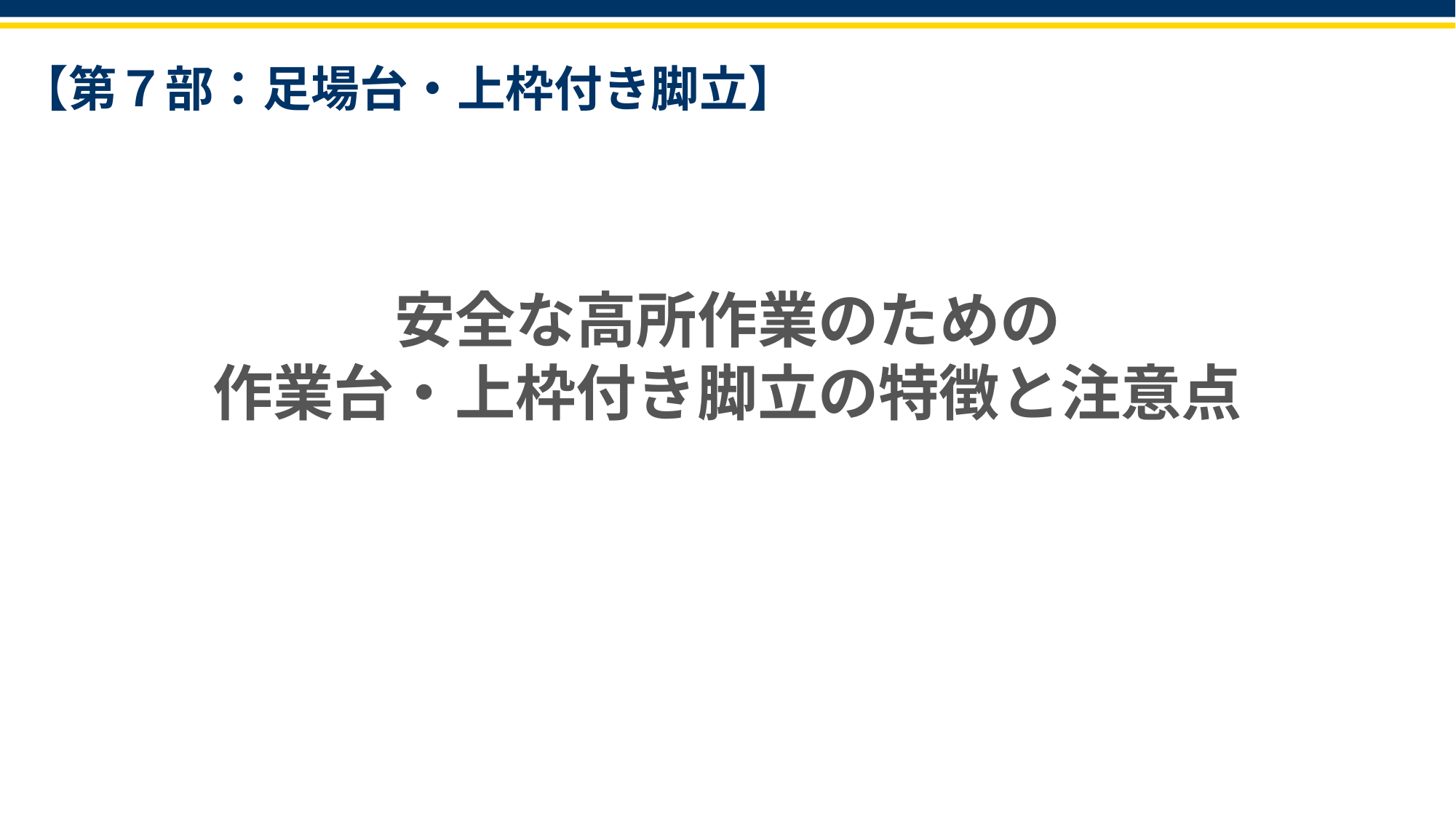

【第７部：足場台・上枠付き脚立】
安全な高所作業のための
作業台・上枠付き脚立の特徴と注意点